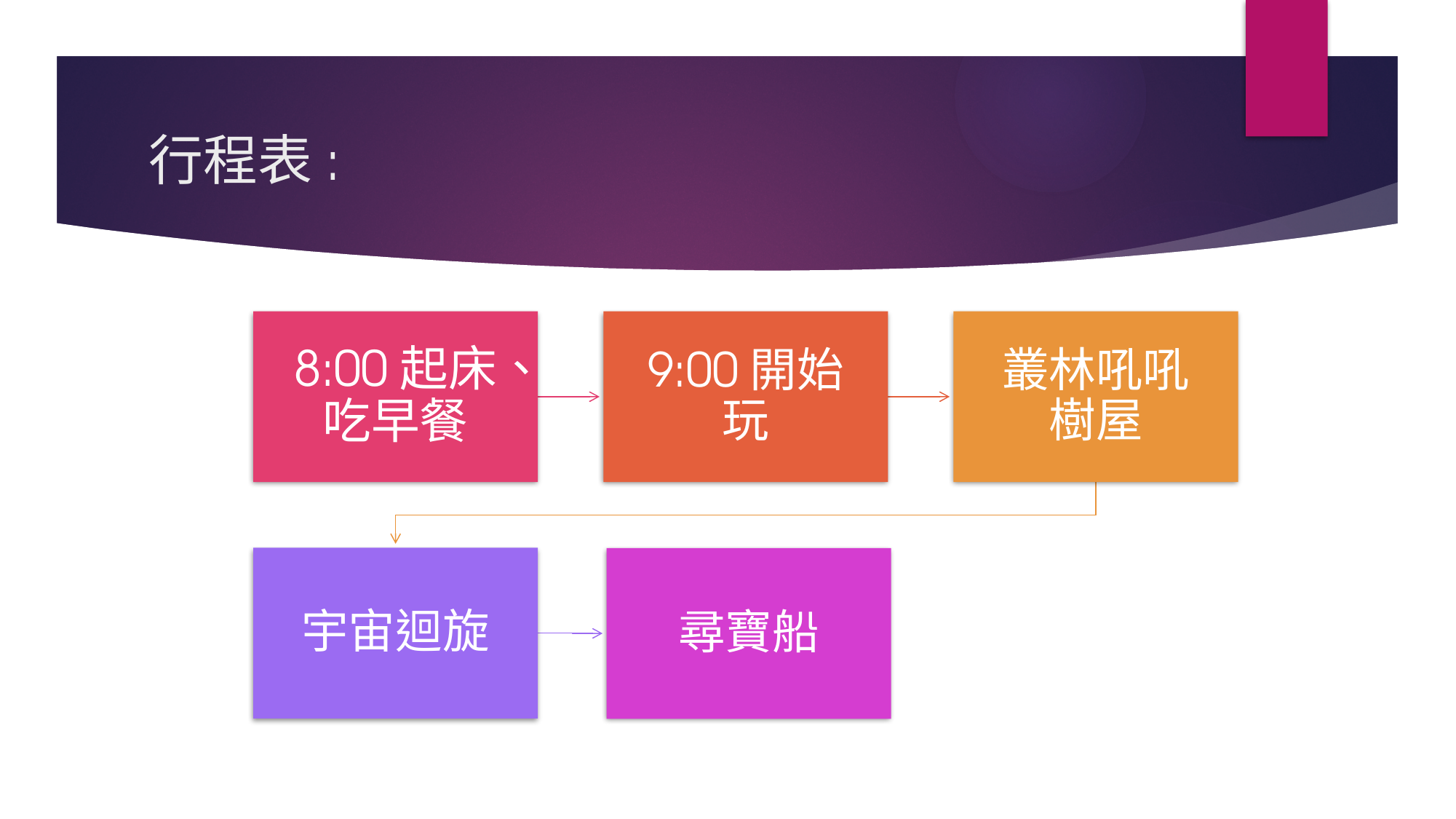

# 行程表:

8:00起床、吃早餐

9:00開始玩

叢林吼吼樹屋

宇宙迴旋
尋寶船